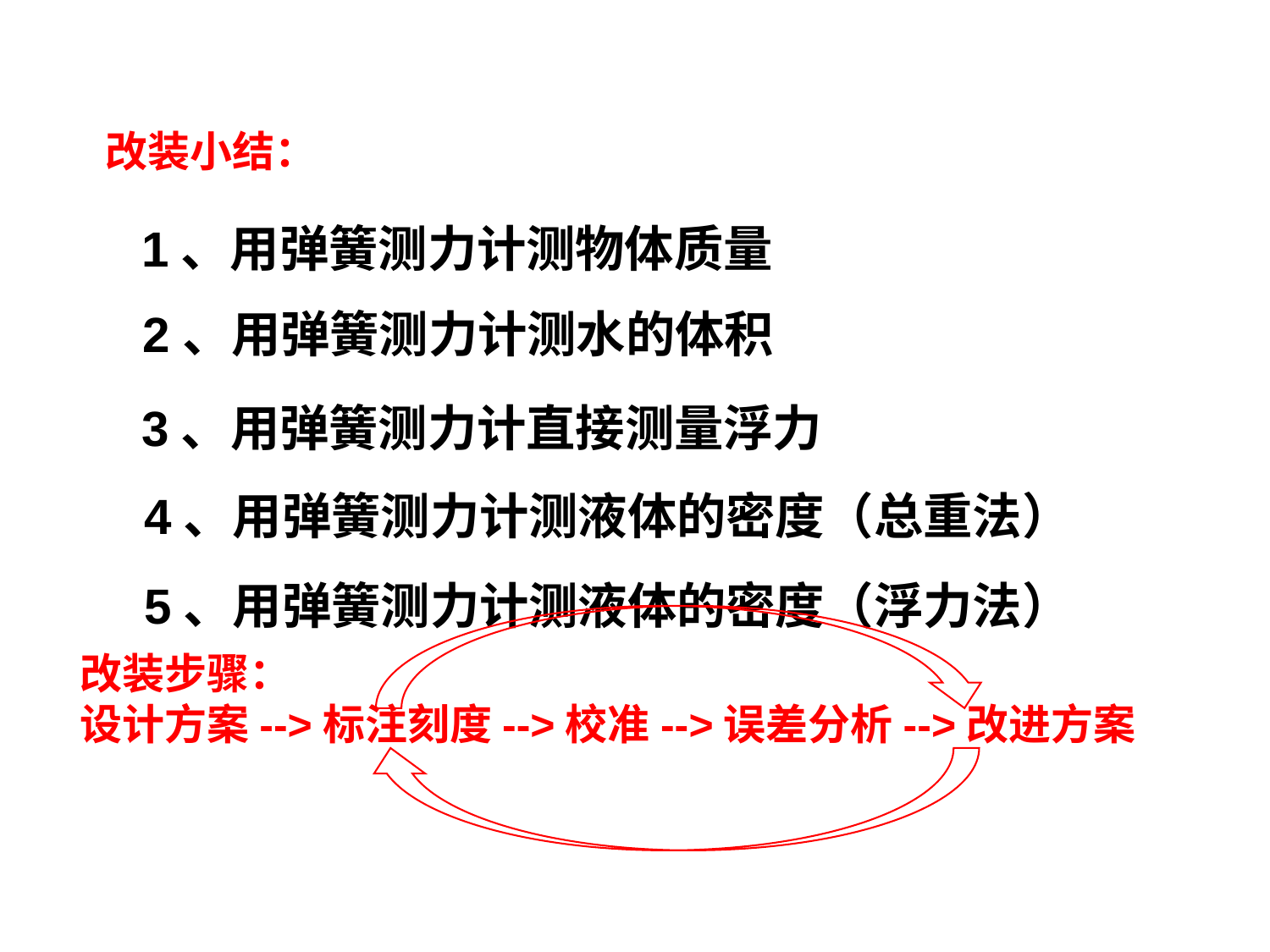

改装小结：
1、用弹簧测力计测物体质量
2、用弹簧测力计测水的体积
3、用弹簧测力计直接测量浮力
4、用弹簧测力计测液体的密度（总重法）
5、用弹簧测力计测液体的密度（浮力法）

改装步骤：
设计方案-->标注刻度-->校准-->误差分析-->改进方案